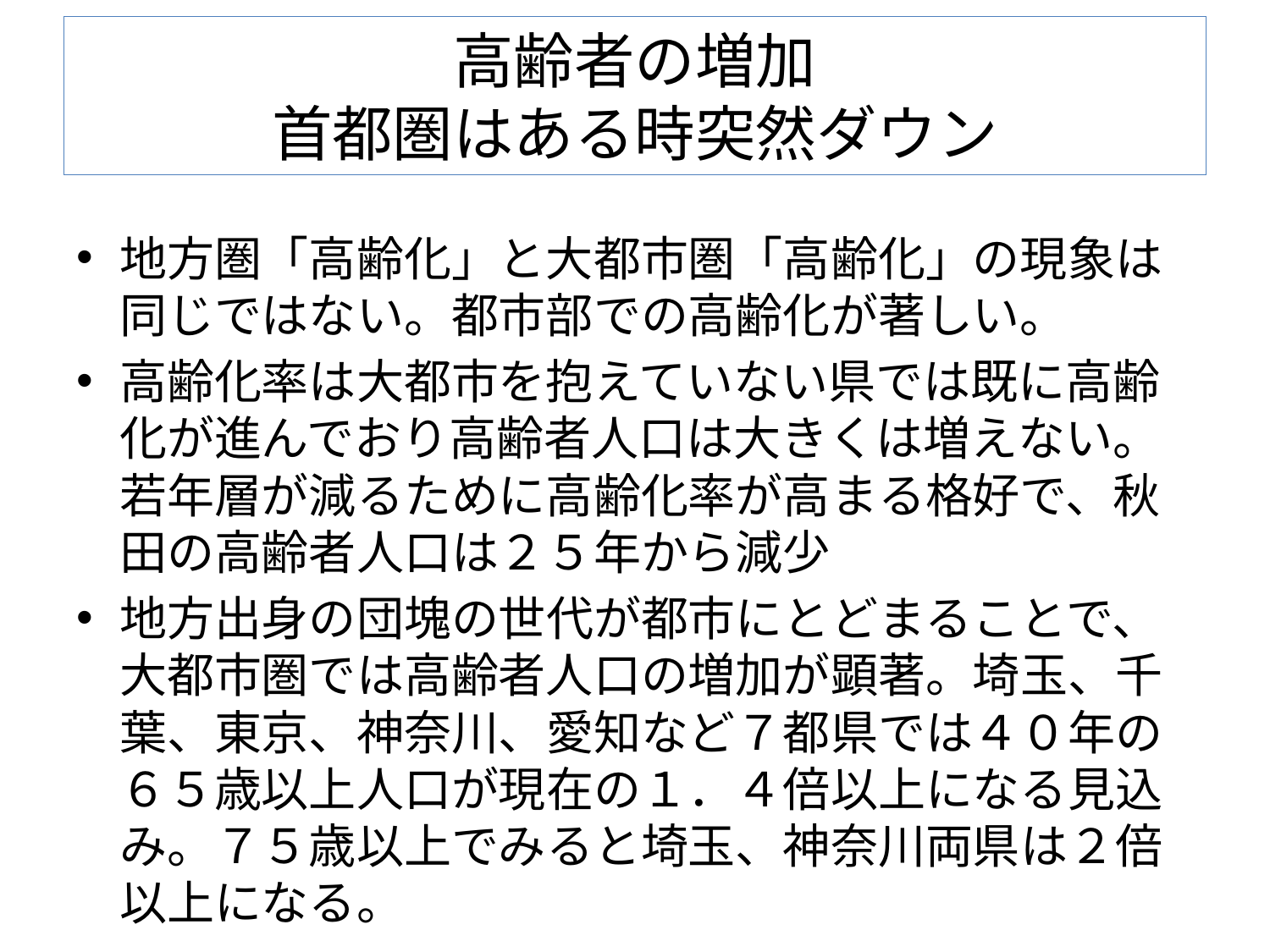

# 高齢者の増加 首都圏はある時突然ダウン
地方圏「高齢化」と大都市圏「高齢化」の現象は同じではない。都市部での高齢化が著しい。
高齢化率は大都市を抱えていない県では既に高齢化が進んでおり高齢者人口は大きくは増えない。若年層が減るために高齢化率が高まる格好で、秋田の高齢者人口は２５年から減少
地方出身の団塊の世代が都市にとどまることで、大都市圏では高齢者人口の増加が顕著。埼玉、千葉、東京、神奈川、愛知など７都県では４０年の６５歳以上人口が現在の１．４倍以上になる見込み。７５歳以上でみると埼玉、神奈川両県は２倍以上になる。